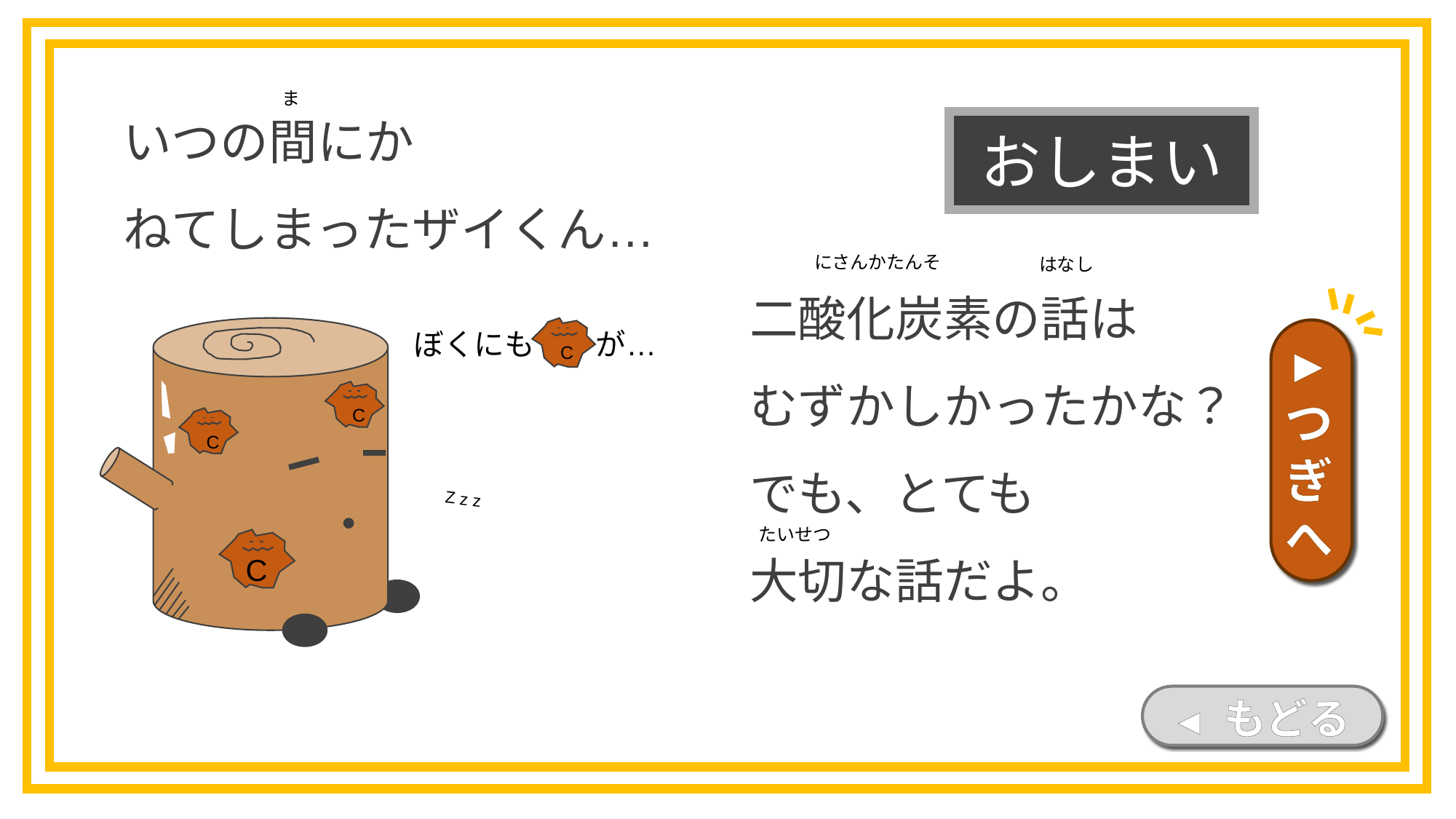

いつの間にか
ねてしまったザイくん…
ま
おしまい
にさんかたんそ
はなし
二酸化炭素の話は
むずかしかったかな？
でも、とても
大切な話だよ。

C
►つぎへ
ぼくにも　　が…

C

C

Z z z
たいせつ

C

◄ もどる